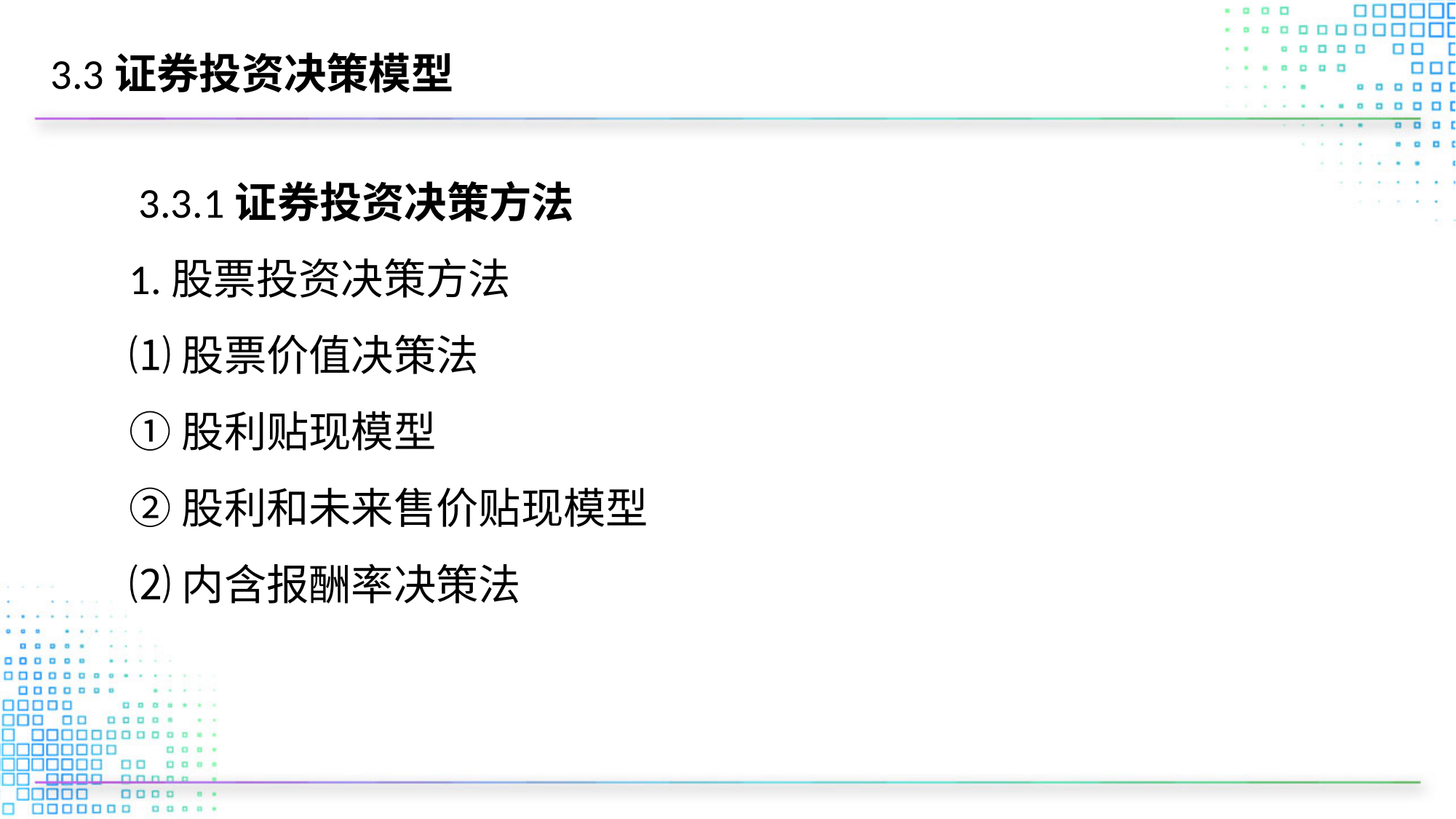

# 3.3证券投资决策模型
 3.3.1证券投资决策方法
1.股票投资决策方法
⑴股票价值决策法
①股利贴现模型
②股利和未来售价贴现模型
⑵内含报酬率决策法